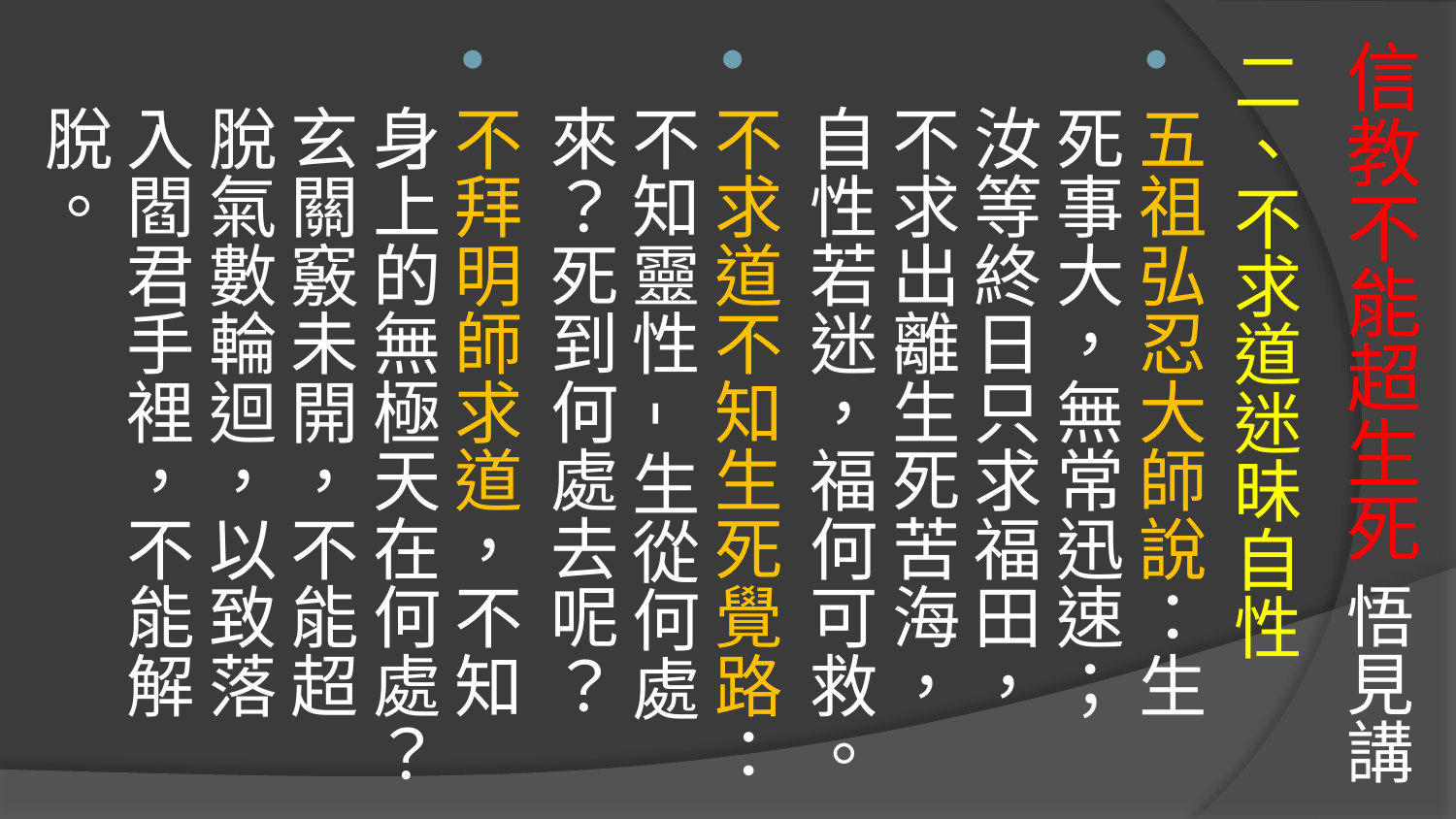

二、不求道迷昧自性
五祖弘忍大師說：生死事大，無常迅速；汝等終日只求福田，不求出離生死苦海，自性若迷，福何可救。
不求道不知生死覺路：不知靈性-生從何處來？死到何處去呢？
不拜明師求道，不知身上的無極天在何處？玄關竅未開，不能超脫氣數輪迴，以致落入閻君手裡，不能解脫。
# 信教不能超生死 悟見講